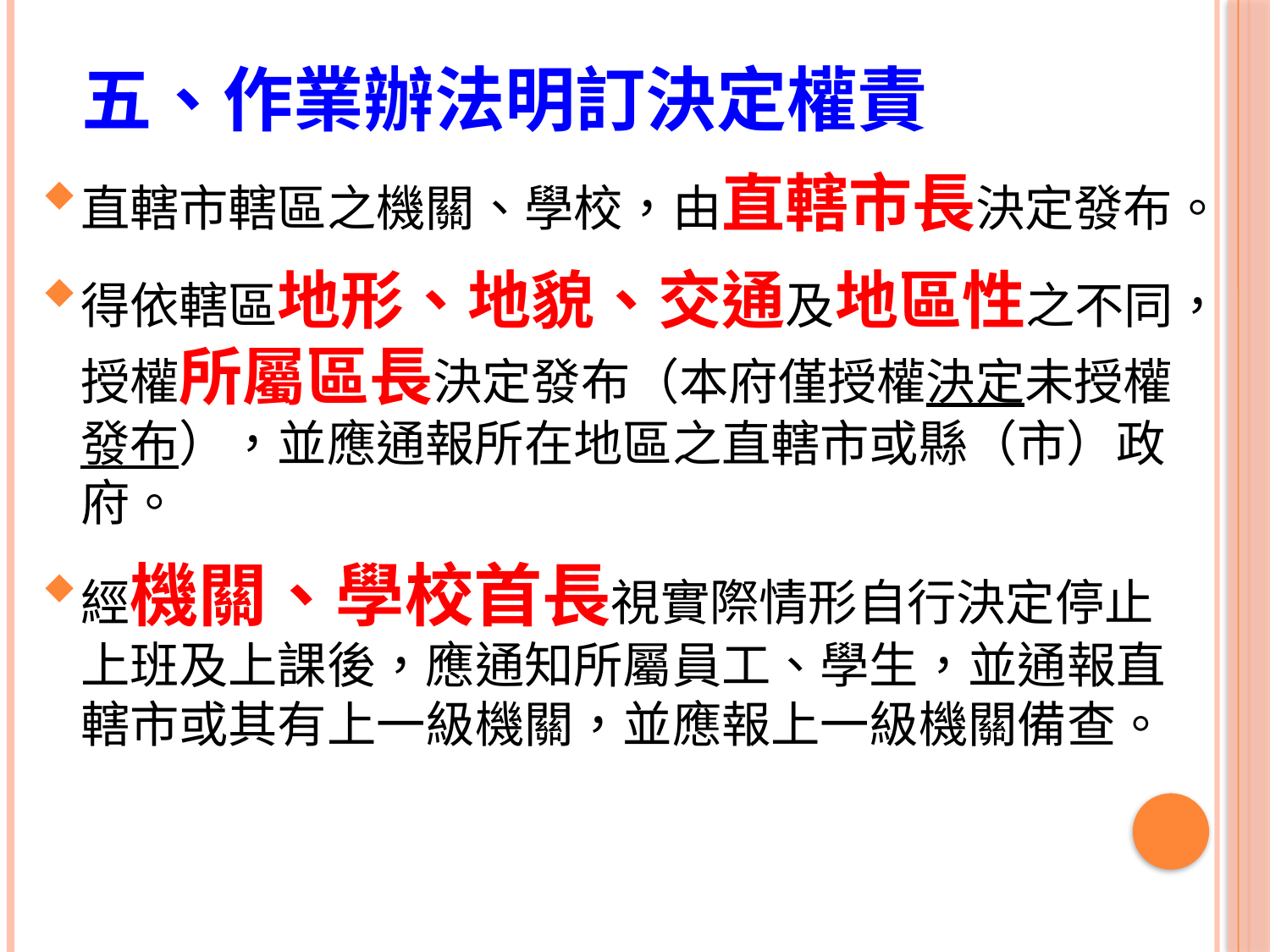

# 五、作業辦法明訂決定權責
直轄市轄區之機關、學校，由直轄市長決定發布。
得依轄區地形、地貌、交通及地區性之不同，授權所屬區長決定發布（本府僅授權決定未授權發布），並應通報所在地區之直轄市或縣（市）政府。
經機關、學校首長視實際情形自行決定停止上班及上課後，應通知所屬員工、學生，並通報直轄市或其有上一級機關，並應報上一級機關備查。